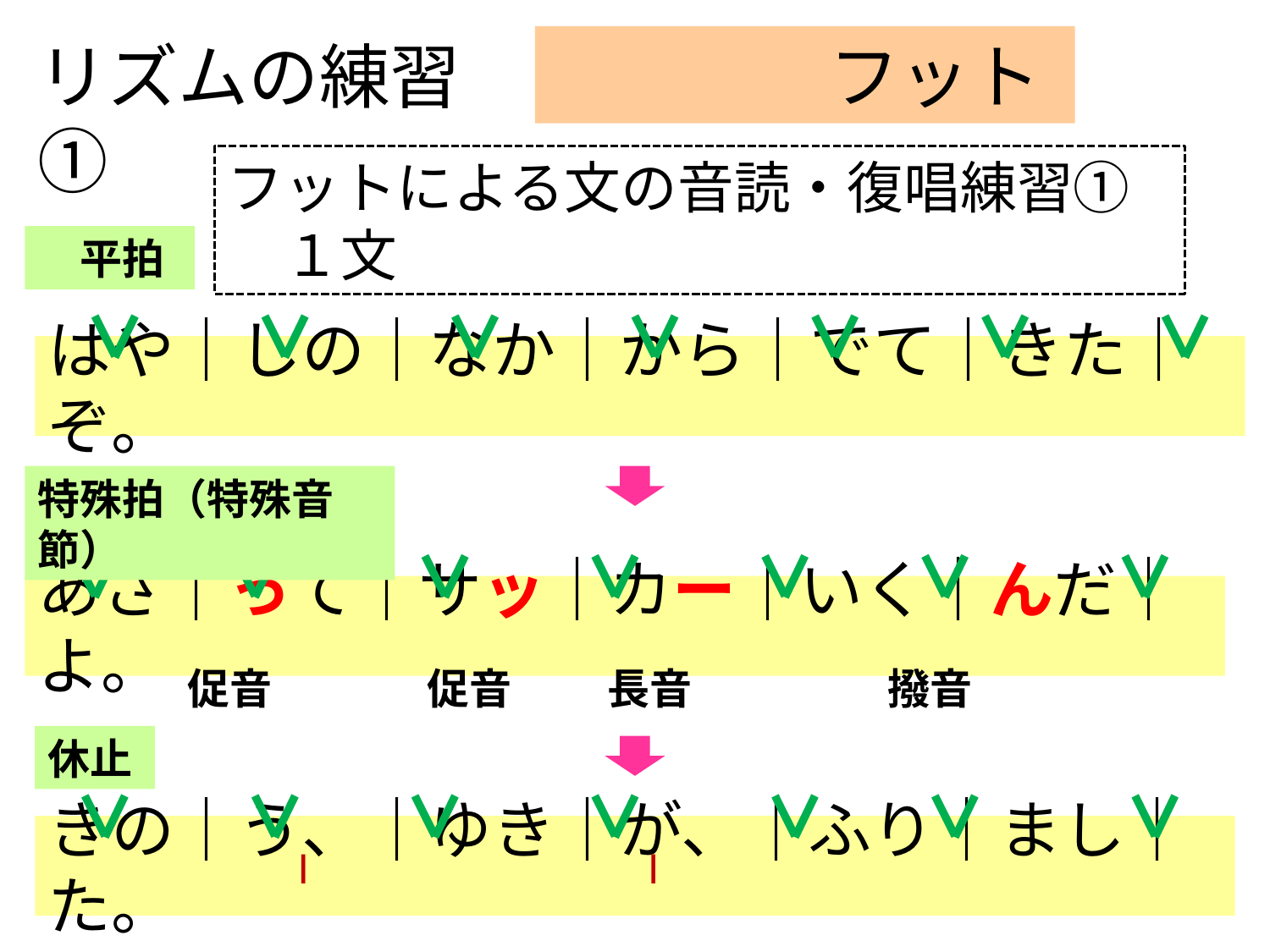

リズムの練習①
　　　　フット
フットによる文の音読・復唱練習①　１文
　平拍
はや｜しの｜なか｜から｜でて｜きた｜ぞ。
特殊拍（特殊音節）

あさ｜って｜サッ｜カー｜いく｜んだ｜よ。
促音
促音
長音
撥音
休止

きの｜う、｜ゆき｜が、｜ふり｜まし｜た。
I
I